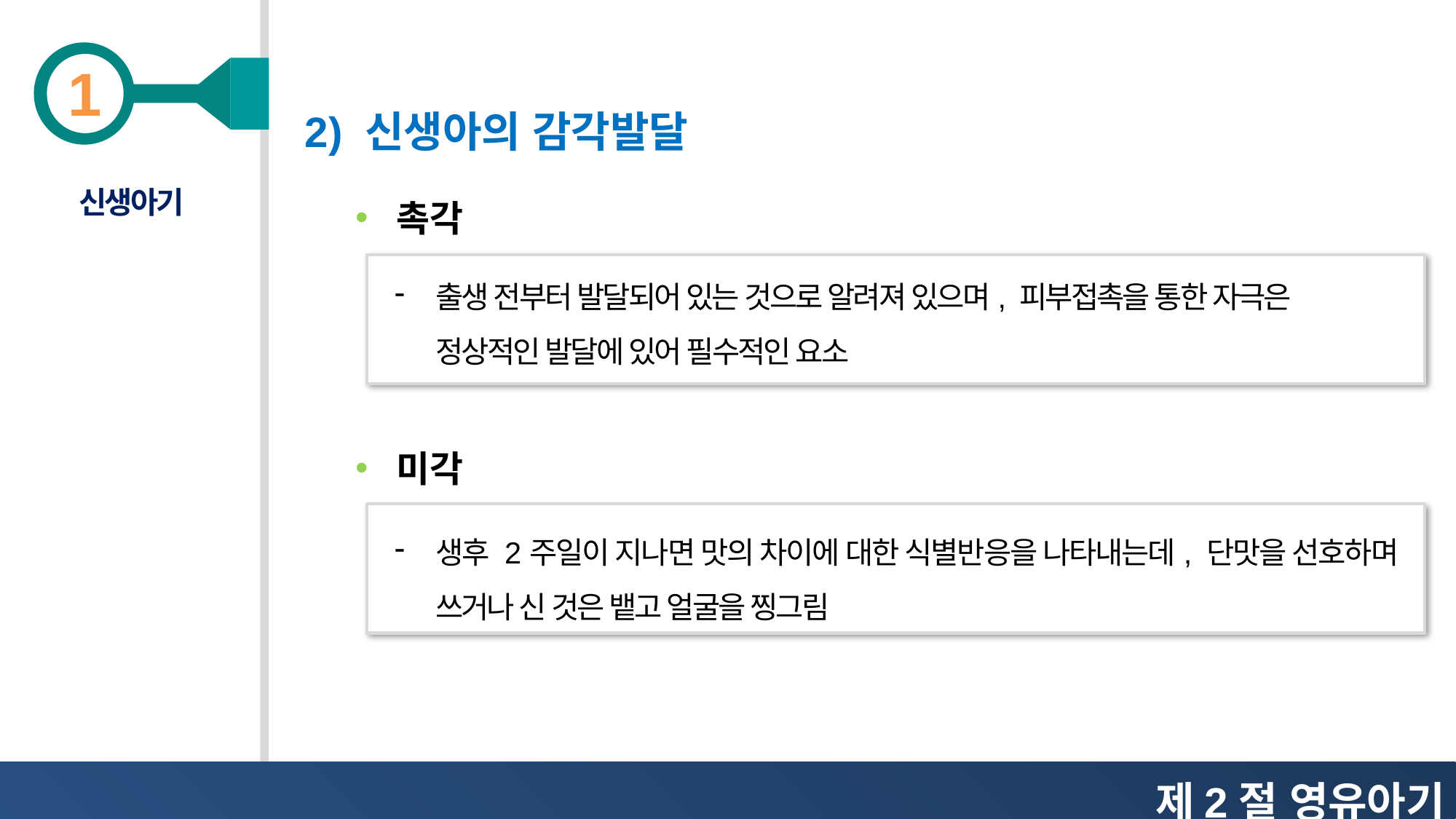

2) 신생아의 감각발달
신생아기
촉각

출생 전부터 발달되어 있는 것으로 알려져 있으며, 피부접촉을 통한 자극은
     정상적인 발달에 있어 필수적인 요소
미각

생후 2주일이 지나면 맛의 차이에 대한 식별반응을 나타내는데, 단맛을 선호하며 쓰거나 신 것은 뱉고 얼굴을 찡그림
제2절 영유아기